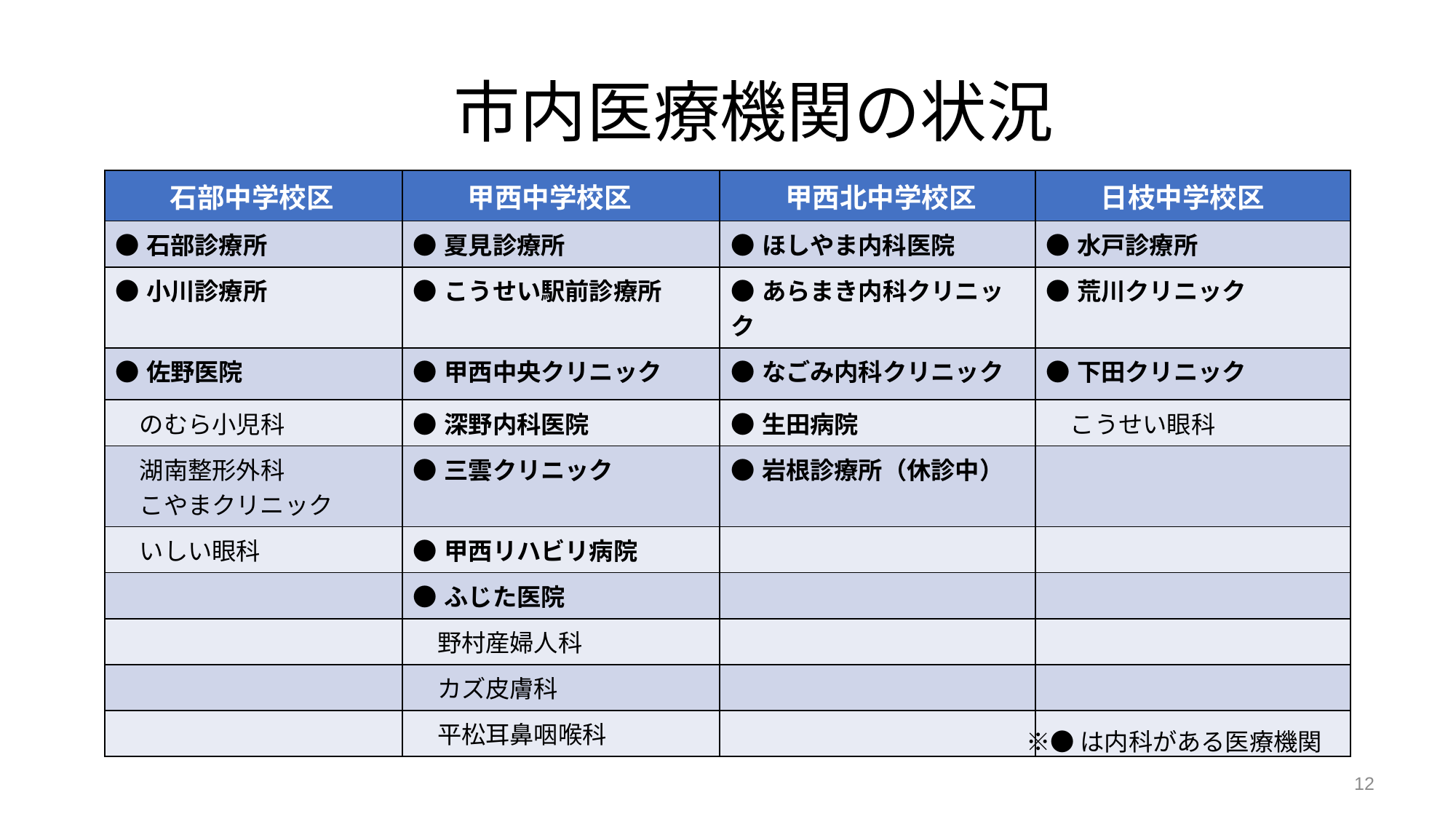

# 市内医療機関の状況
| 石部中学校区 | 甲西中学校区 | 甲西北中学校区 | 日枝中学校区 |
| --- | --- | --- | --- |
| ●石部診療所 | ●夏見診療所 | ●ほしやま内科医院 | ●水戸診療所 |
| ●小川診療所 | ●こうせい駅前診療所 | ●あらまき内科クリニック | ●荒川クリニック |
| ●佐野医院 | ●甲西中央クリニック | ●なごみ内科クリニック | ●下田クリニック |
| のむら小児科 | ●深野内科医院 | ●生田病院 | こうせい眼科 |
| 湖南整形外科 　こやまクリニック | ●三雲クリニック | ●岩根診療所（休診中） |  |
| いしい眼科 | ●甲西リハビリ病院 |  |  |
|  | ●ふじた医院 |  |  |
|  | 野村産婦人科 |  |  |
|  | カズ皮膚科 |  |  |
|  | 平松耳鼻咽喉科 |  |  |
※●は内科がある医療機関
12